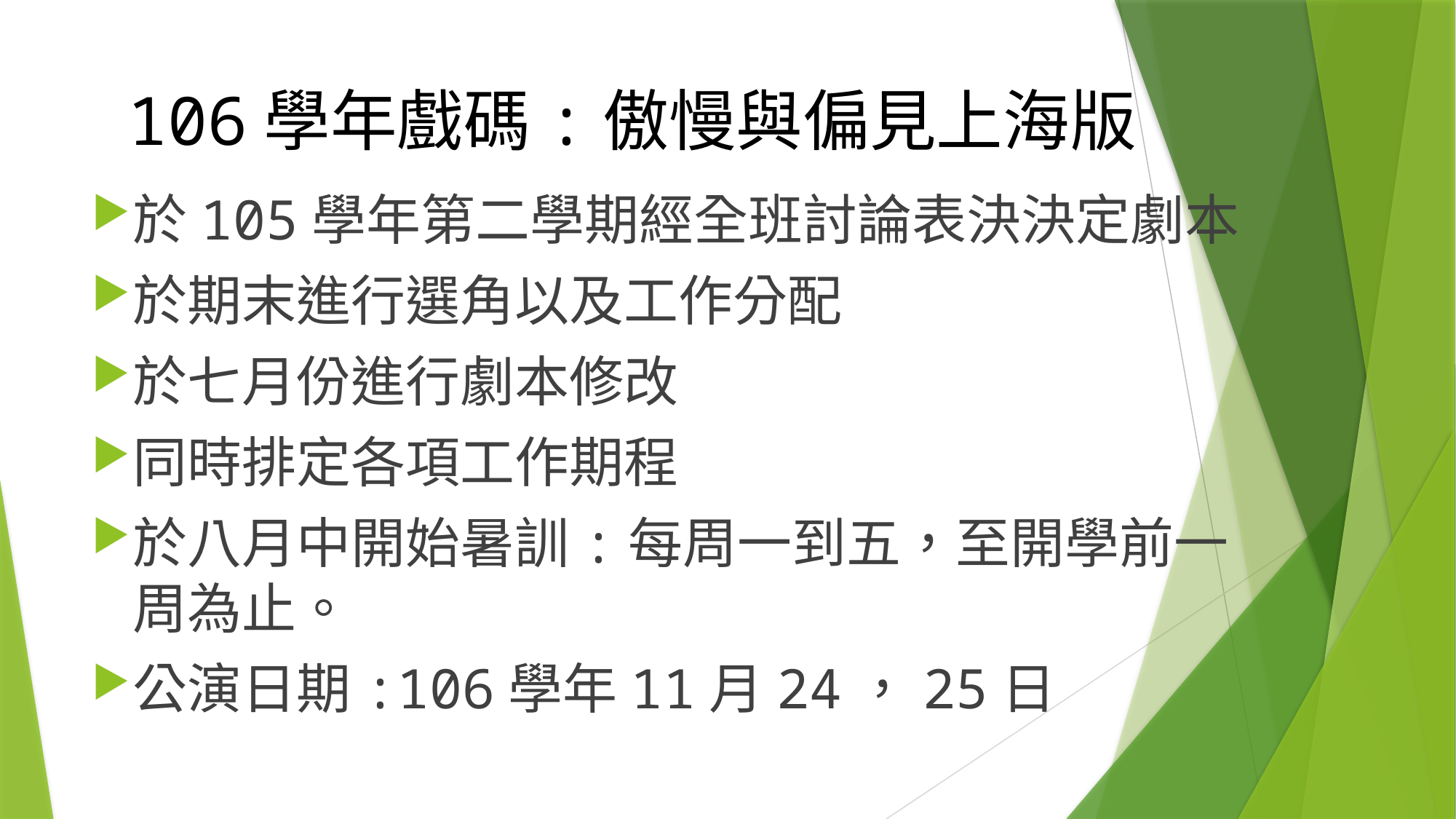

# 106學年戲碼:傲慢與偏見上海版
於105學年第二學期經全班討論表決決定劇本
於期末進行選角以及工作分配
於七月份進行劇本修改
同時排定各項工作期程
於八月中開始暑訓:每周一到五，至開學前一周為止。
公演日期:106學年11月24，25日